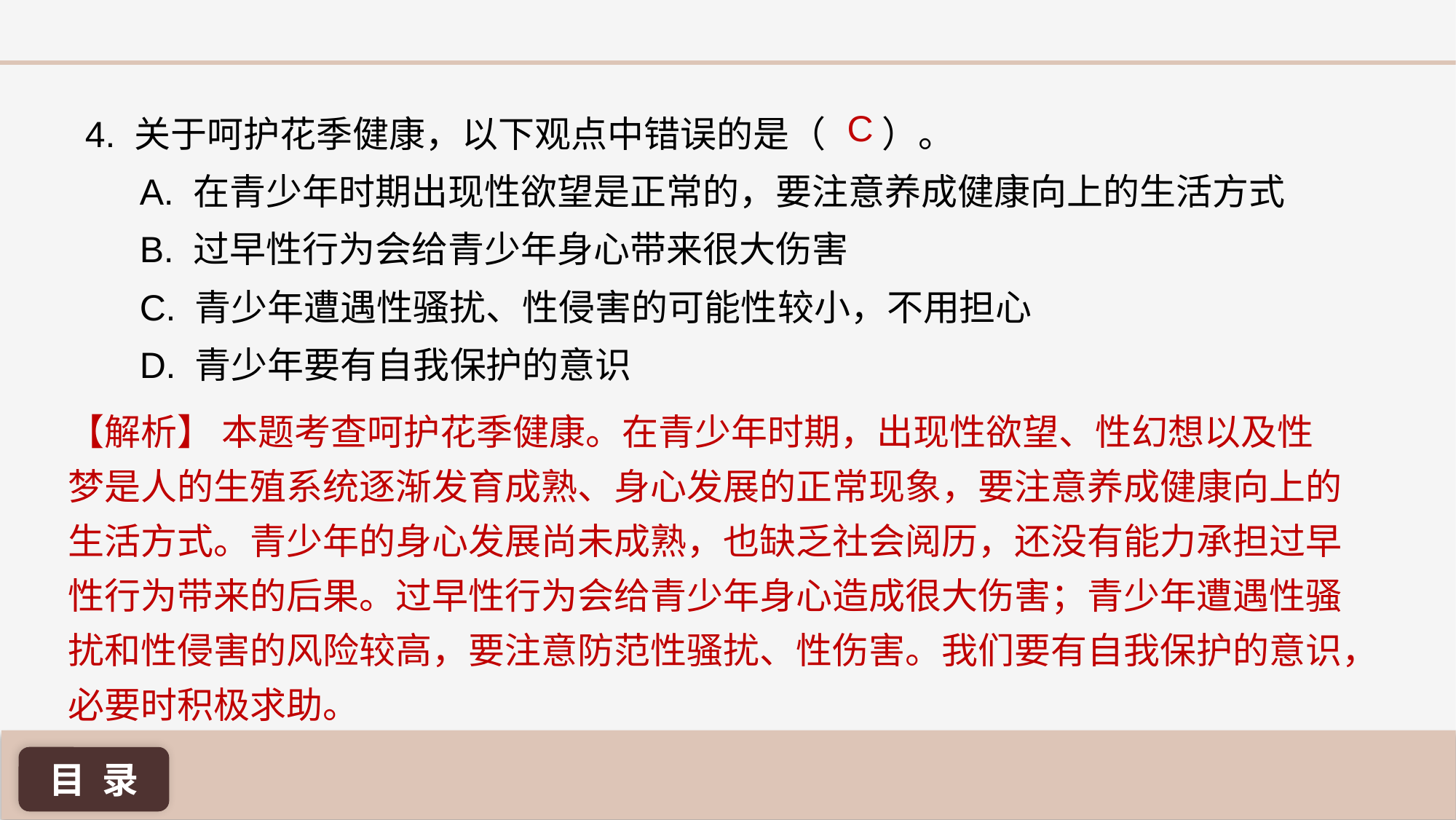

C
4. 关于呵护花季健康，以下观点中错误的是（ 	    ）。
A. 在青少年时期出现性欲望是正常的，要注意养成健康向上的生活方式
B. 过早性行为会给青少年身心带来很大伤害
C. 青少年遭遇性骚扰、性侵害的可能性较小，不用担心
D. 青少年要有自我保护的意识
【解析】 本题考查呵护花季健康。在青少年时期，出现性欲望、性幻想以及性梦是人的生殖系统逐渐发育成熟、身心发展的正常现象，要注意养成健康向上的生活方式。青少年的身心发展尚未成熟，也缺乏社会阅历，还没有能力承担过早性行为带来的后果。过早性行为会给青少年身心造成很大伤害；青少年遭遇性骚扰和性侵害的风险较高，要注意防范性骚扰、性伤害。我们要有自我保护的意识，必要时积极求助。